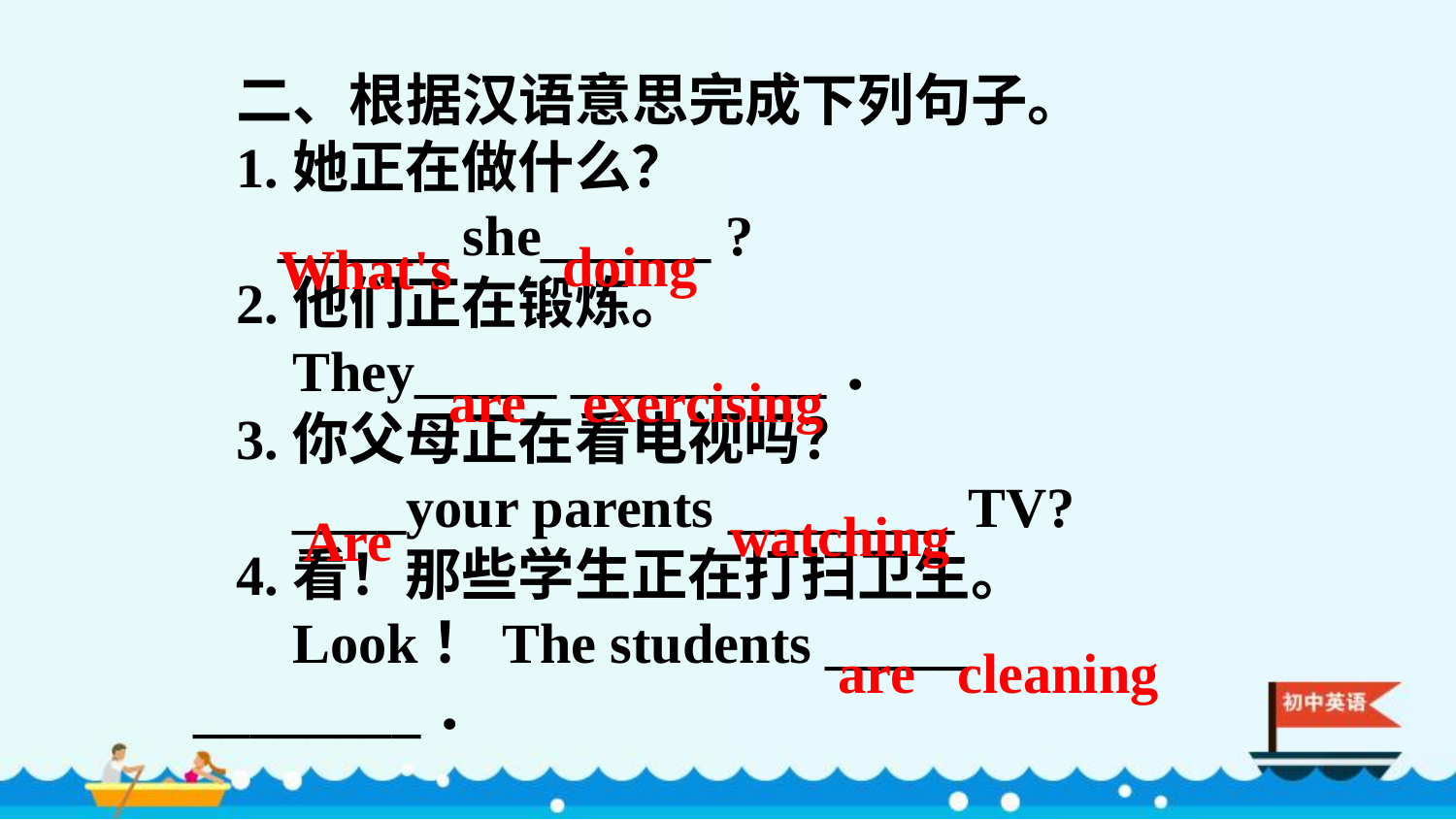

二、根据汉语意思完成下列句子。
1.她正在做什么？
   ______ she______ ?
2.他们正在锻炼。
    They_____ _________．
3.你父母正在看电视吗？
    ____your parents ________ TV?
4.看！那些学生正在打扫卫生。
    Look！The students _____ ________．
doing
 What's
are    exercising
watching
 Are
are   cleaning